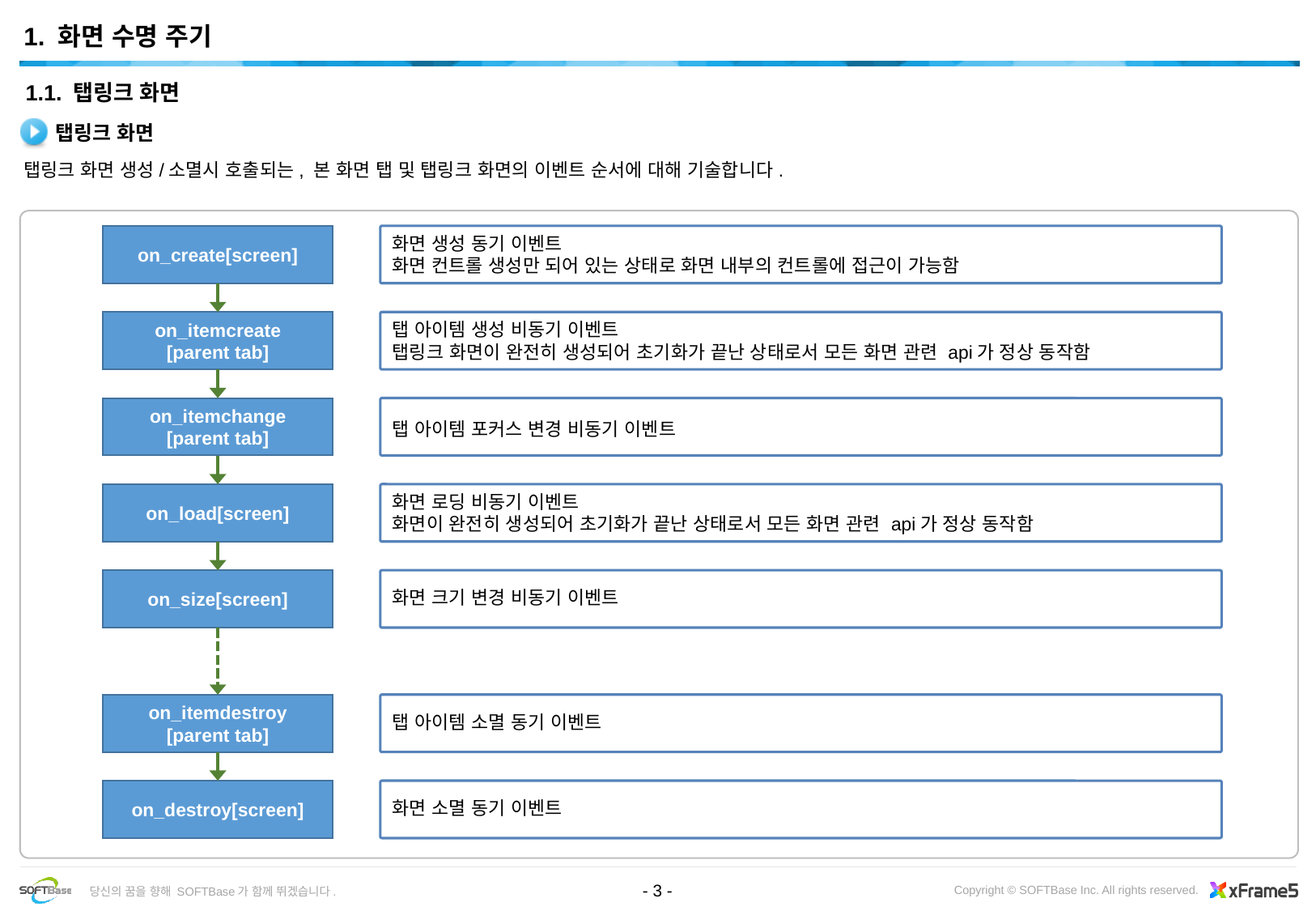

1. 화면 수명 주기
1.1. 탭링크 화면

탭링크 화면
탭링크 화면 생성/소멸시 호출되는, 본 화면 탭 및 탭링크 화면의 이벤트 순서에 대해 기술합니다.
on_create[screen]
화면 생성 동기 이벤트
화면 컨트롤 생성만 되어 있는 상태로 화면 내부의 컨트롤에 접근이 가능함

on_itemcreate
[parent tab]
탭 아이템 생성 비동기 이벤트
탭링크 화면이 완전히 생성되어 초기화가 끝난 상태로서 모든 화면 관련 api가 정상 동작함

on_itemchange
[parent tab]

탭 아이템 포커스 변경 비동기 이벤트
on_load[screen]
화면 로딩 비동기 이벤트
화면이 완전히 생성되어 초기화가 끝난 상태로서 모든 화면 관련 api가 정상 동작함

on_size[screen]

화면 크기 변경 비동기 이벤트
on_itemdestroy
[parent tab]

탭 아이템 소멸 동기 이벤트
on_destroy[screen]

화면 소멸 동기 이벤트